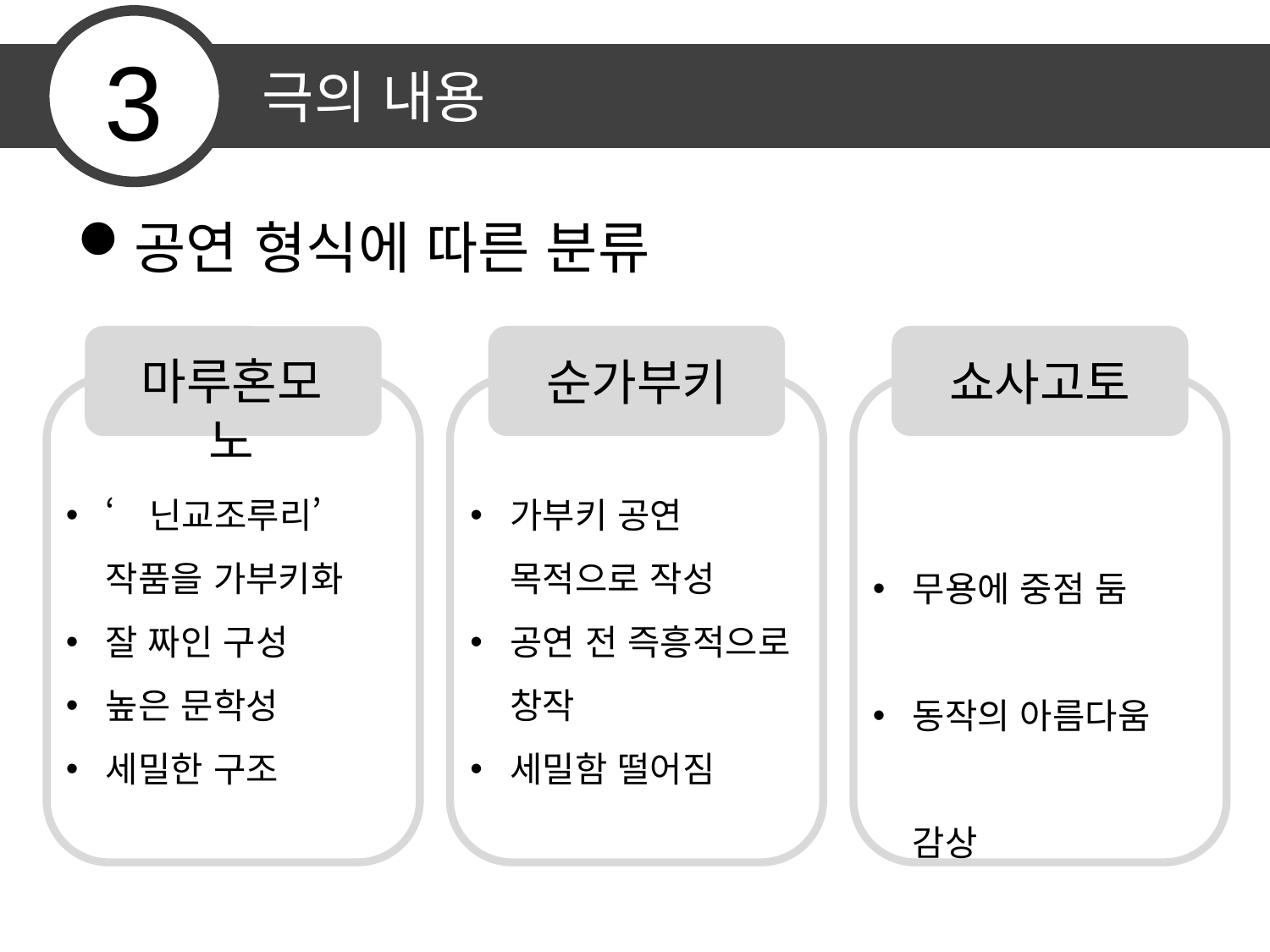

3

극의 내용
공연 형식에 따른 분류

순가부키

가부키 공연 목적으로 작성
공연 전 즉흥적으로 창작
세밀함 떨어짐

쇼사고토

무용에 중점 둠
동작의 아름다움 감상

마루혼모노

‘닌교조루리’ 작품을 가부키화
잘 짜인 구성
높은 문학성
세밀한 구조